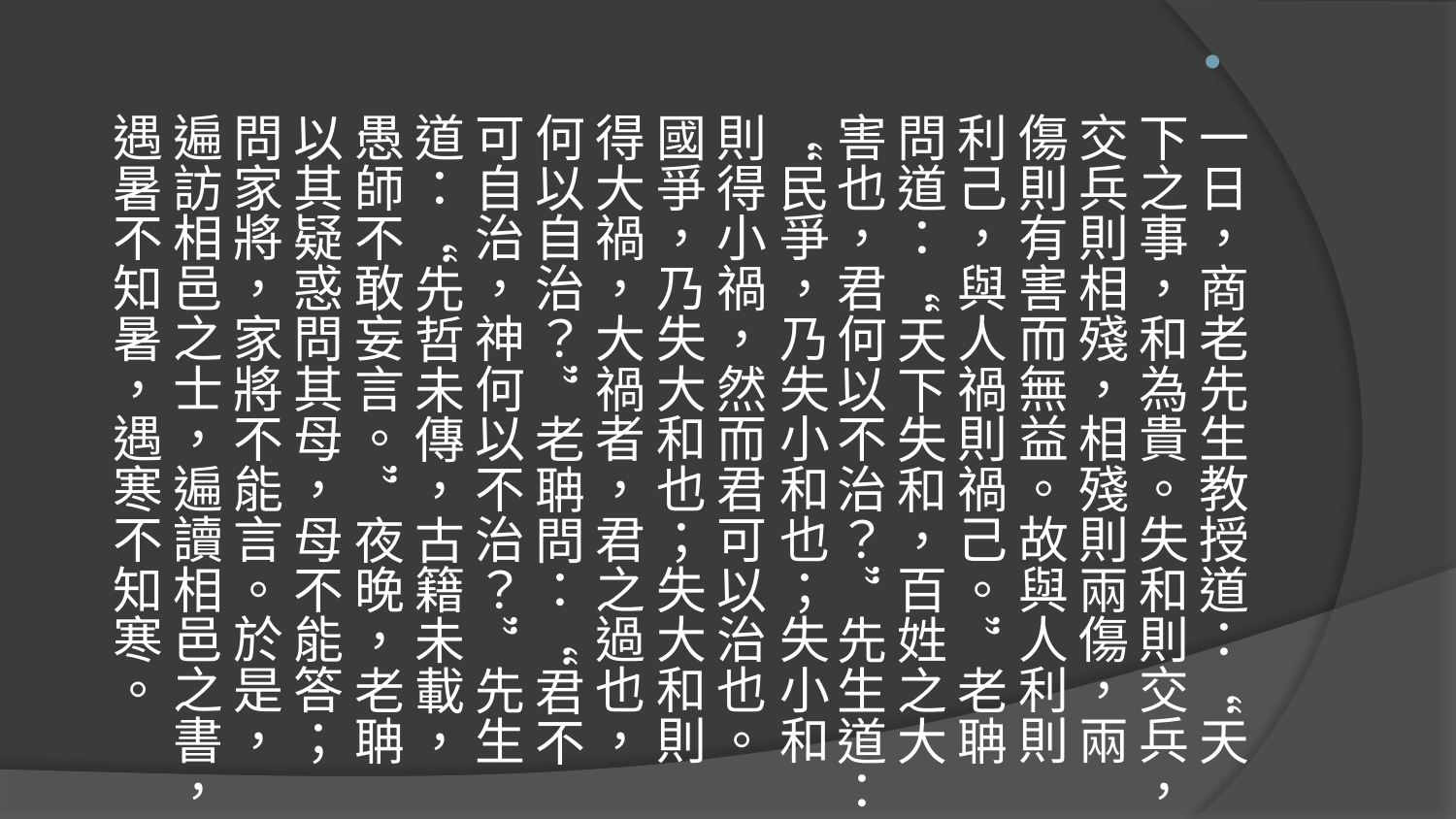

一日，商老先生教授道：“天下之事，和為貴。失和則交兵，交兵則相殘，相殘則兩傷，兩傷則有害而無益。故與人利則利己，與人禍則禍己。”老聃問道：“天下失和，百姓之大害也，君何以不治？”先生道：“民爭，乃失小和也；失小和則得小禍，然而君可以治也。國爭，乃失大和也；失大和則得大禍，大禍者，君之過也，何以自治？”老聃問：“君不可自治，神何以不治？”先生道：“先哲未傳，古籍未載，愚師不敢妄言。”夜晚，老聃以其疑惑問其母，母不能答；問家將，家將不能言。於是，遍訪相邑之士，遍讀相邑之書，遇暑不知暑，遇寒不知寒。

#